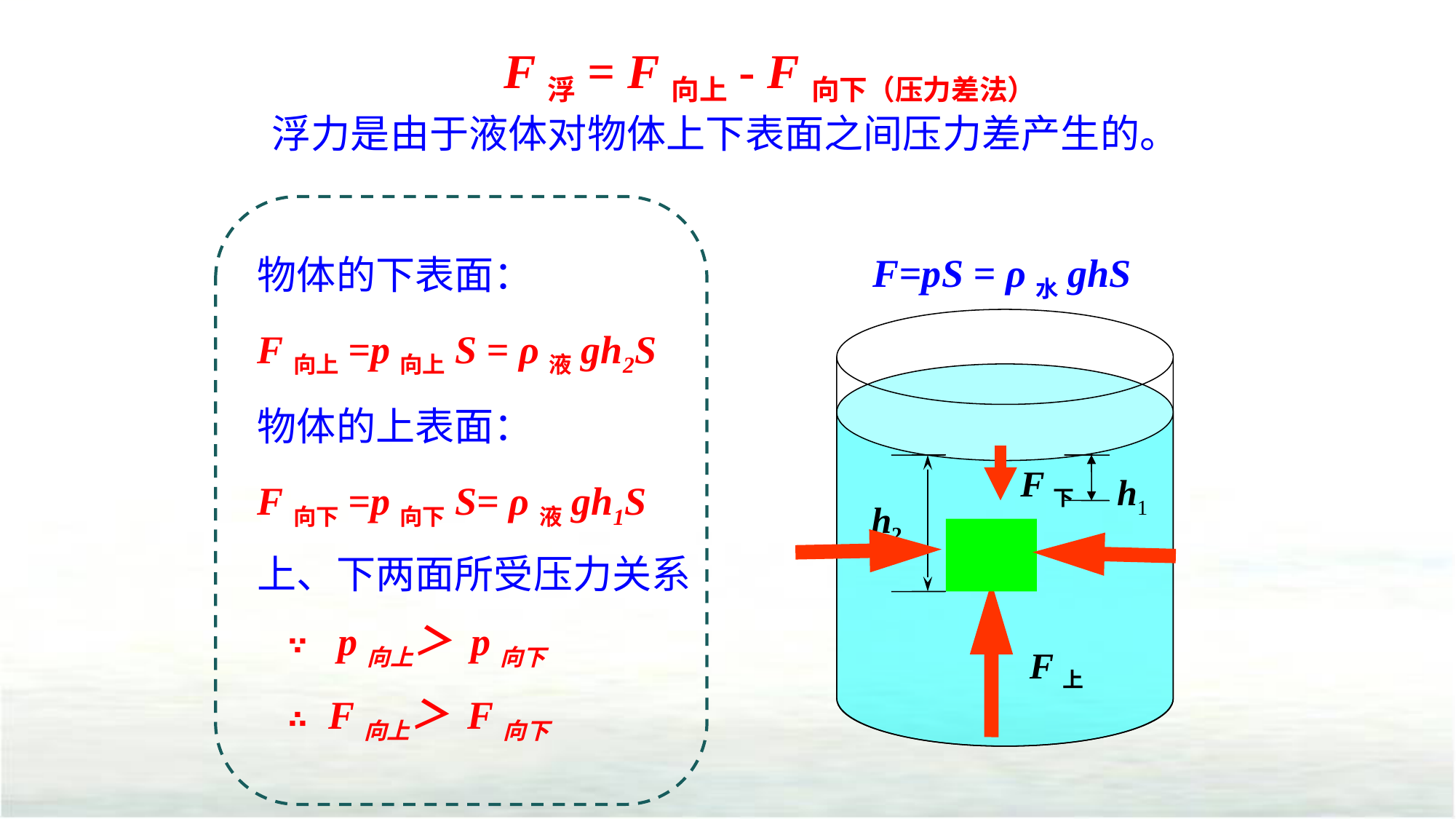

F浮= F向上- F向下（压力差法）
浮力是由于液体对物体上下表面之间压力差产生的。

物体的下表面：
F向上=p向上S = ρ液gh2S
物体的上表面：
F向下=p向下S= ρ液gh1S
上、下两面所受压力关系
   ∵   p向上＞ p向下
   ∴  F向上＞ F向下

F=pS = ρ水ghS

F下

h1
h2

F上